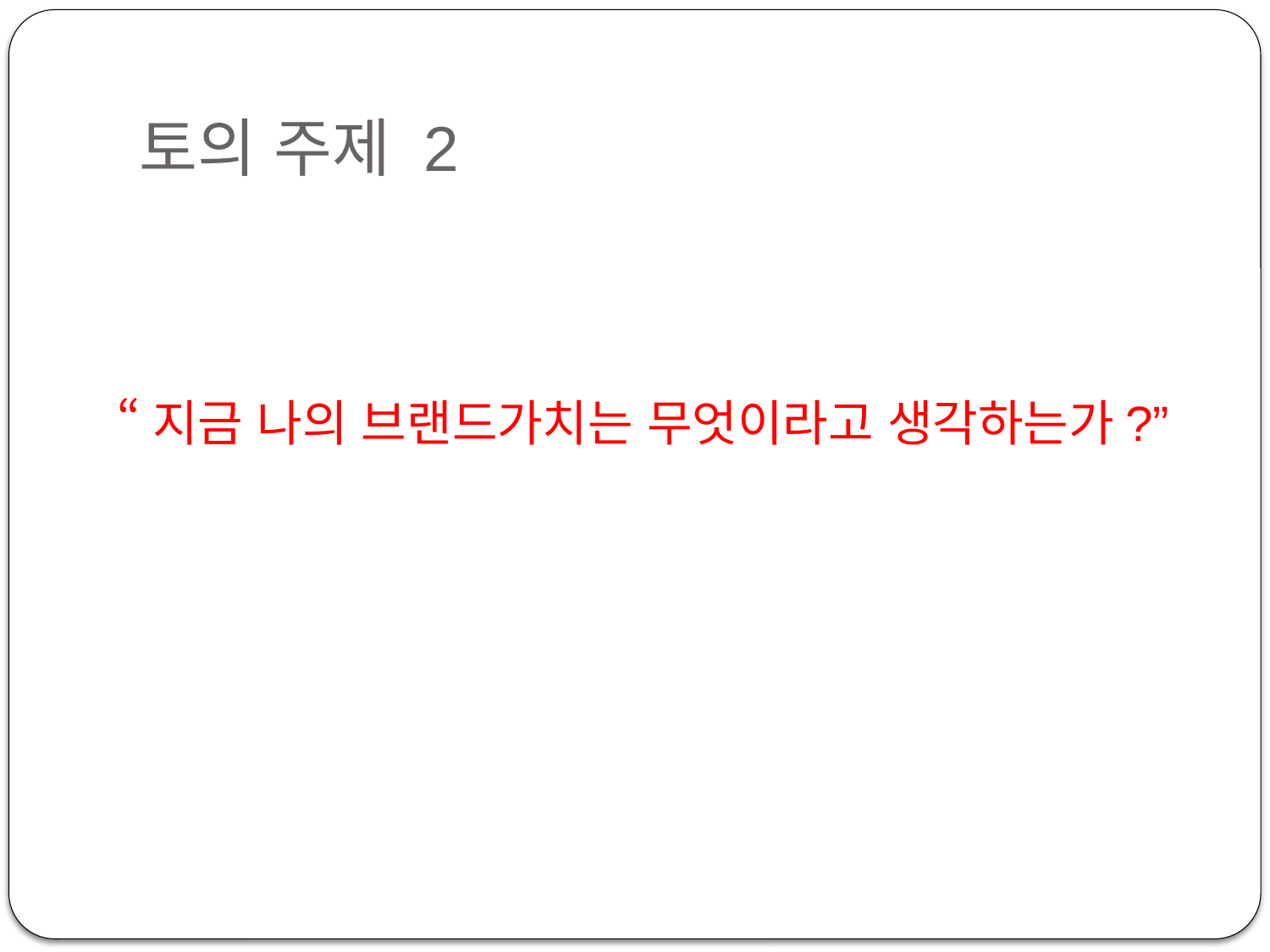

# 토의 주제 2
“지금 나의 브랜드가치는 무엇이라고 생각하는가?”